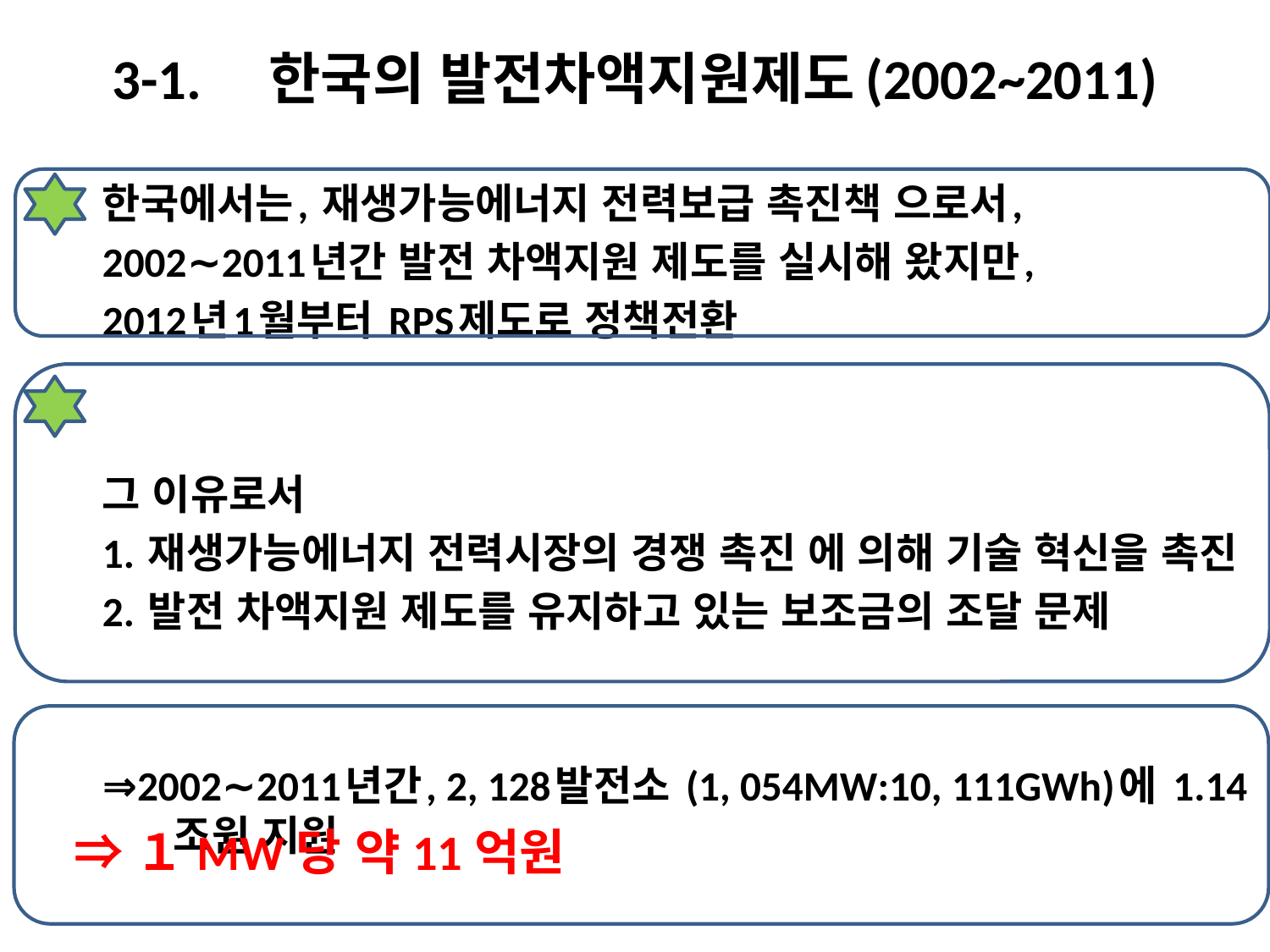

# 3-1.　한국의 발전차액지원제도(2002~2011)

한국에서는, 재생가능에너지 전력보급 촉진책 으로서,
2002∼2011년간 발전 차액지원 제도를 실시해 왔지만,
2012년1월부터 RPS제도로 정책전환

그 이유로서
1. 재생가능에너지 전력시장의 경쟁 촉진 에 의해 기술 혁신을 촉진
2. 발전 차액지원 제도를 유지하고 있는 보조금의 조달 문제

⇒2002∼2011년간, 2, 128발전소 (1, 054MW:10, 111GWh)에 1.14조원 지원

⇒１MW당 약11억원